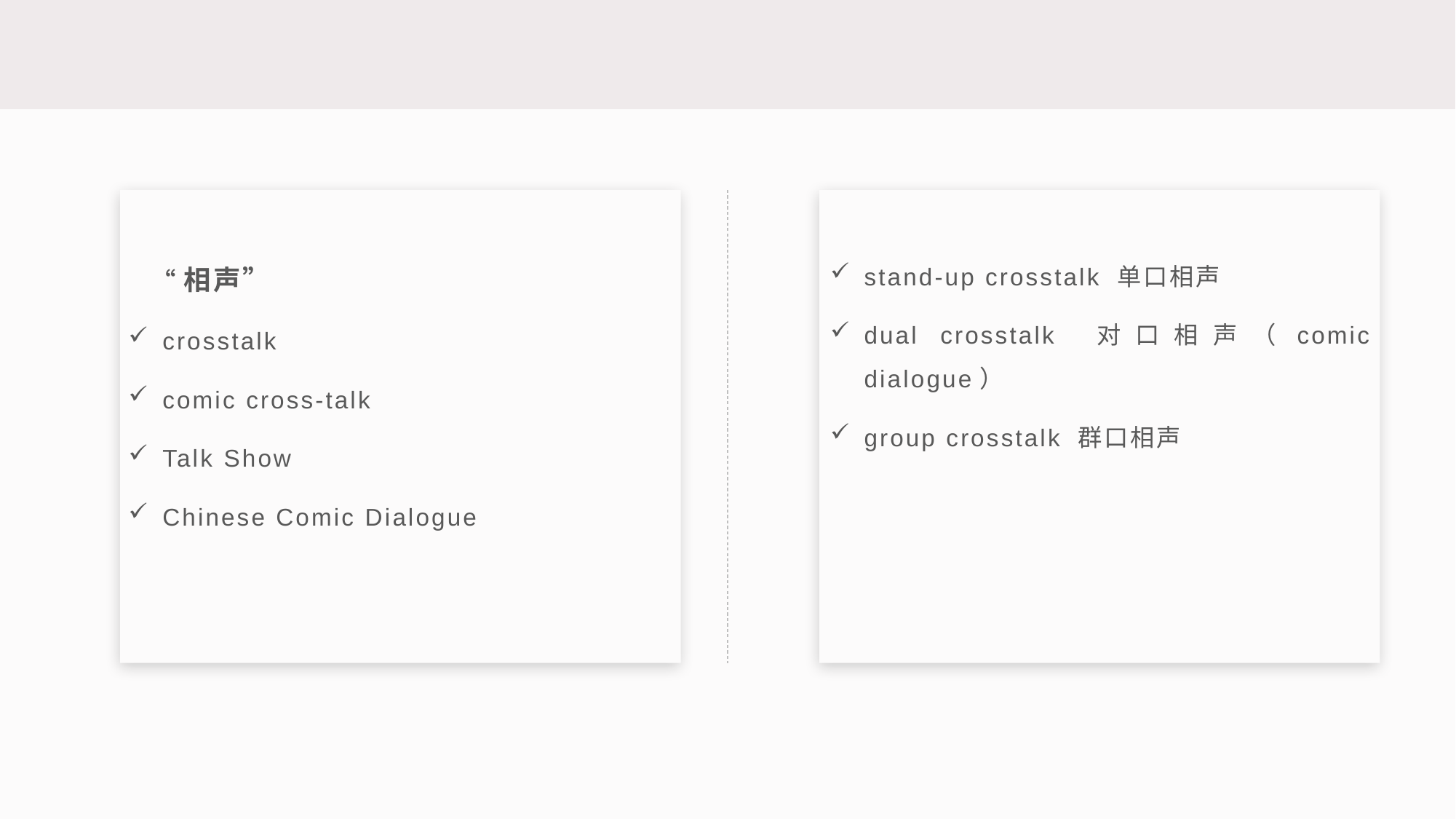

“相声”
crosstalk
comic cross-talk
Talk Show
Chinese Comic Dialogue

stand-up crosstalk 单口相声
dual crosstalk 对口相声（comic dialogue）
group crosstalk 群口相声